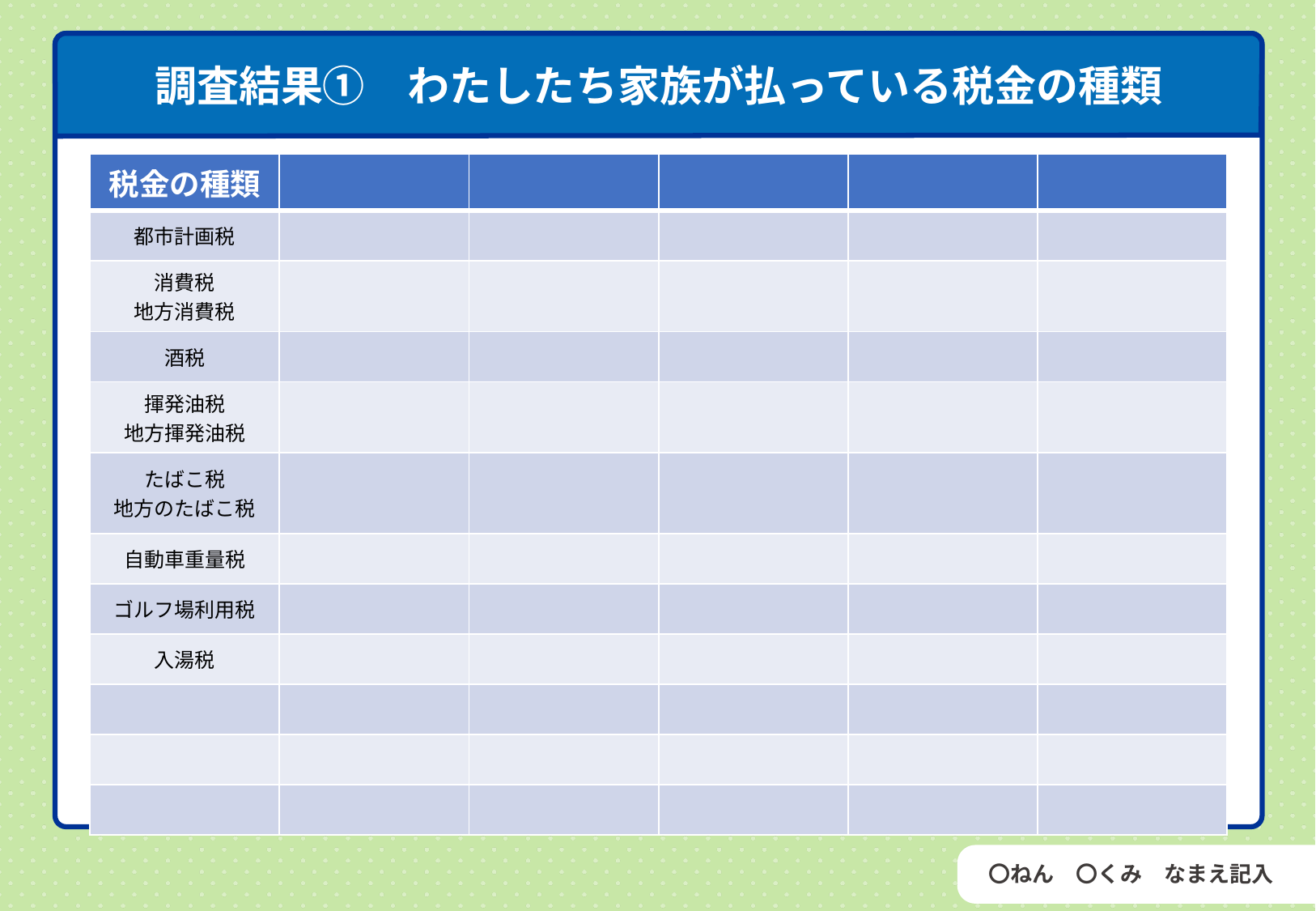

調査結果①　わたしたち家族が払っている税金の種類

| 税金の種類 |  |  |  |  |  |
| --- | --- | --- | --- | --- | --- |
| 都市計画税 |  |  |  |  |  |
| 消費税 地方消費税 |  |  |  |  |  |
| 酒税 |  |  |  |  |  |
| 揮発油税 地方揮発油税 |  |  |  |  |  |
| たばこ税 地方のたばこ税 |  |  |  |  |  |
| 自動車重量税 |  |  |  |  |  |
| ゴルフ場利用税 |  |  |  |  |  |
| 入湯税 |  |  |  |  |  |
|  |  |  |  |  |  |
|  |  |  |  |  |  |
|  |  |  |  |  |  |
調べ方
調べ方
調べ方

〇ねん　〇くみ　なまえ記入